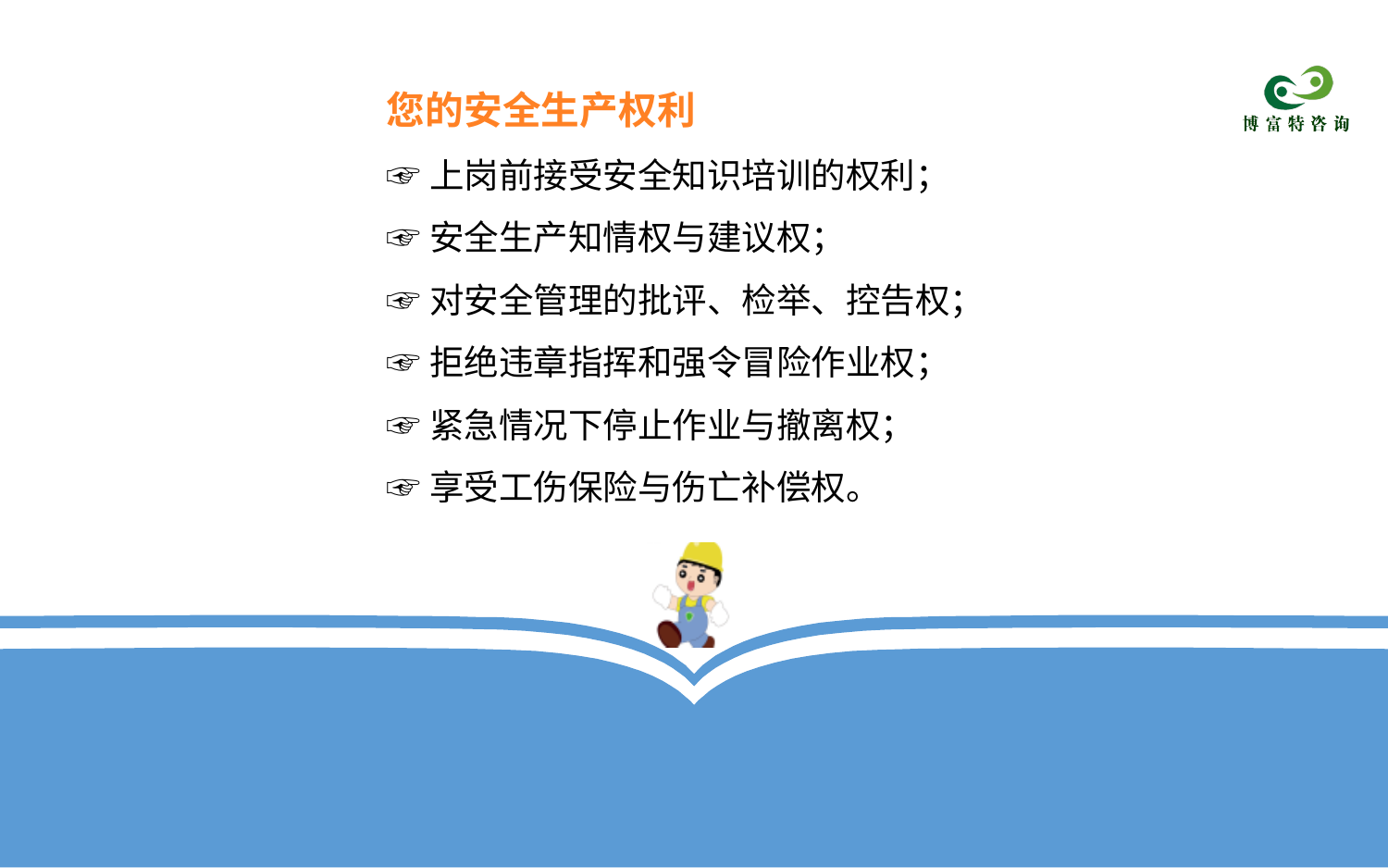

您的安全生产权利
☞上岗前接受安全知识培训的权利；
☞安全生产知情权与建议权；
☞对安全管理的批评、检举、控告权；
☞拒绝违章指挥和强令冒险作业权；
☞紧急情况下停止作业与撤离权；
☞享受工伤保险与伤亡补偿权。
9